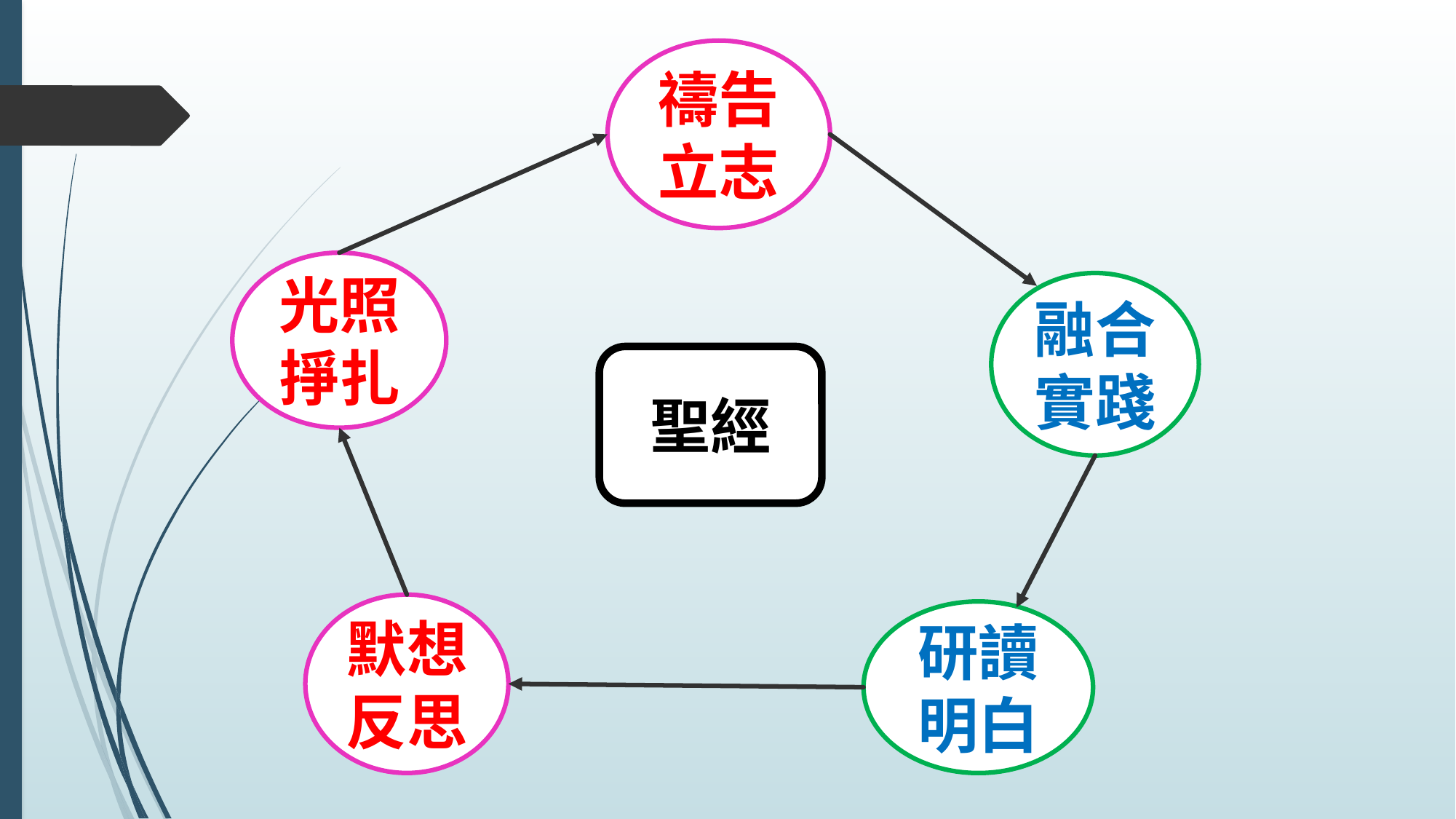

禱告
立志
光照掙扎
融合實踐
聖經
默想反思
研讀
明白